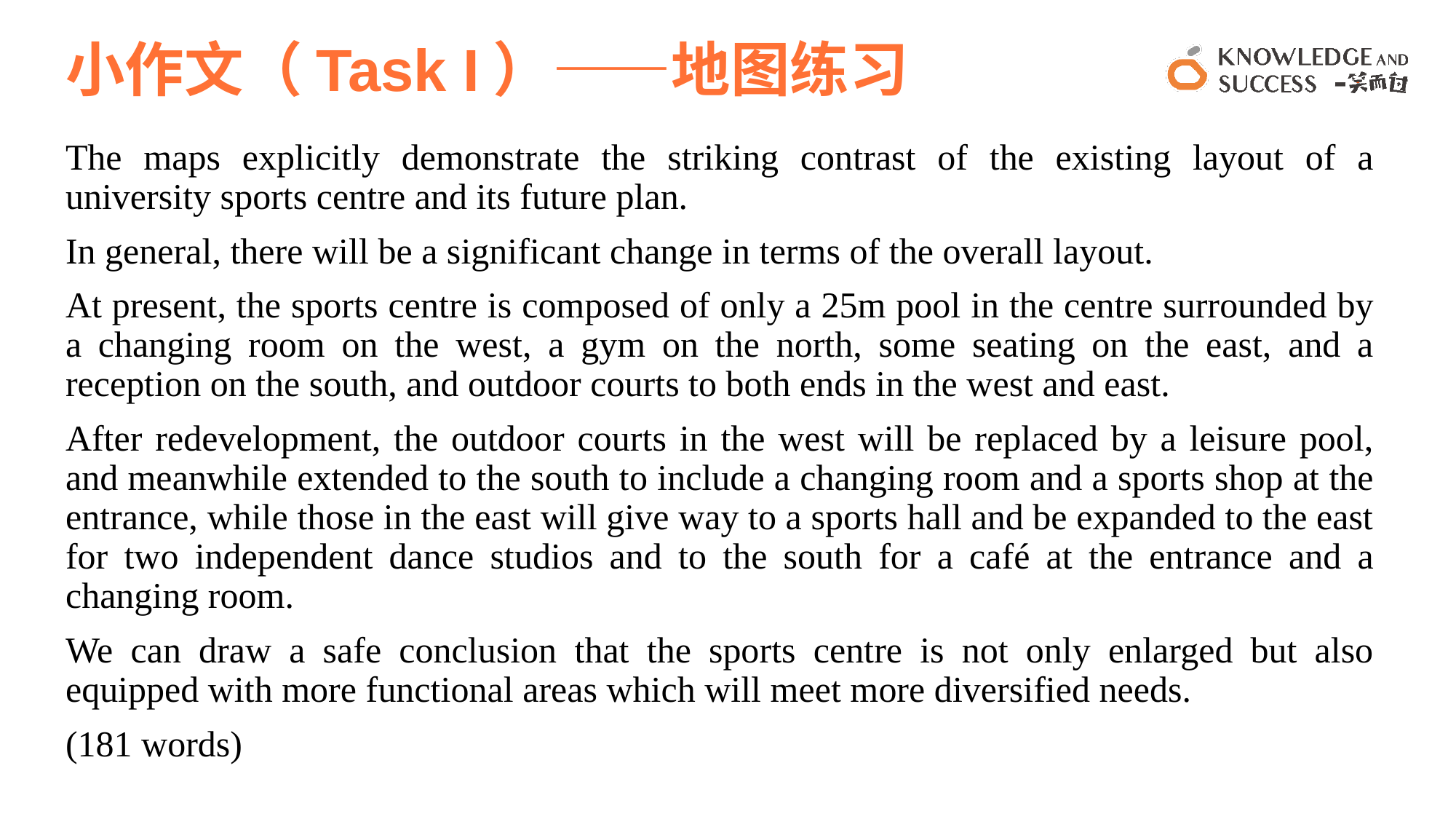

# 小作文（Task I）——地图练习
The maps explicitly demonstrate the striking contrast of the existing layout of a university sports centre and its future plan.
In general, there will be a significant change in terms of the overall layout.
At present, the sports centre is composed of only a 25m pool in the centre surrounded by a changing room on the west, a gym on the north, some seating on the east, and a reception on the south, and outdoor courts to both ends in the west and east.
After redevelopment, the outdoor courts in the west will be replaced by a leisure pool, and meanwhile extended to the south to include a changing room and a sports shop at the entrance, while those in the east will give way to a sports hall and be expanded to the east for two independent dance studios and to the south for a café at the entrance and a changing room.
We can draw a safe conclusion that the sports centre is not only enlarged but also equipped with more functional areas which will meet more diversified needs.
(181 words)
46